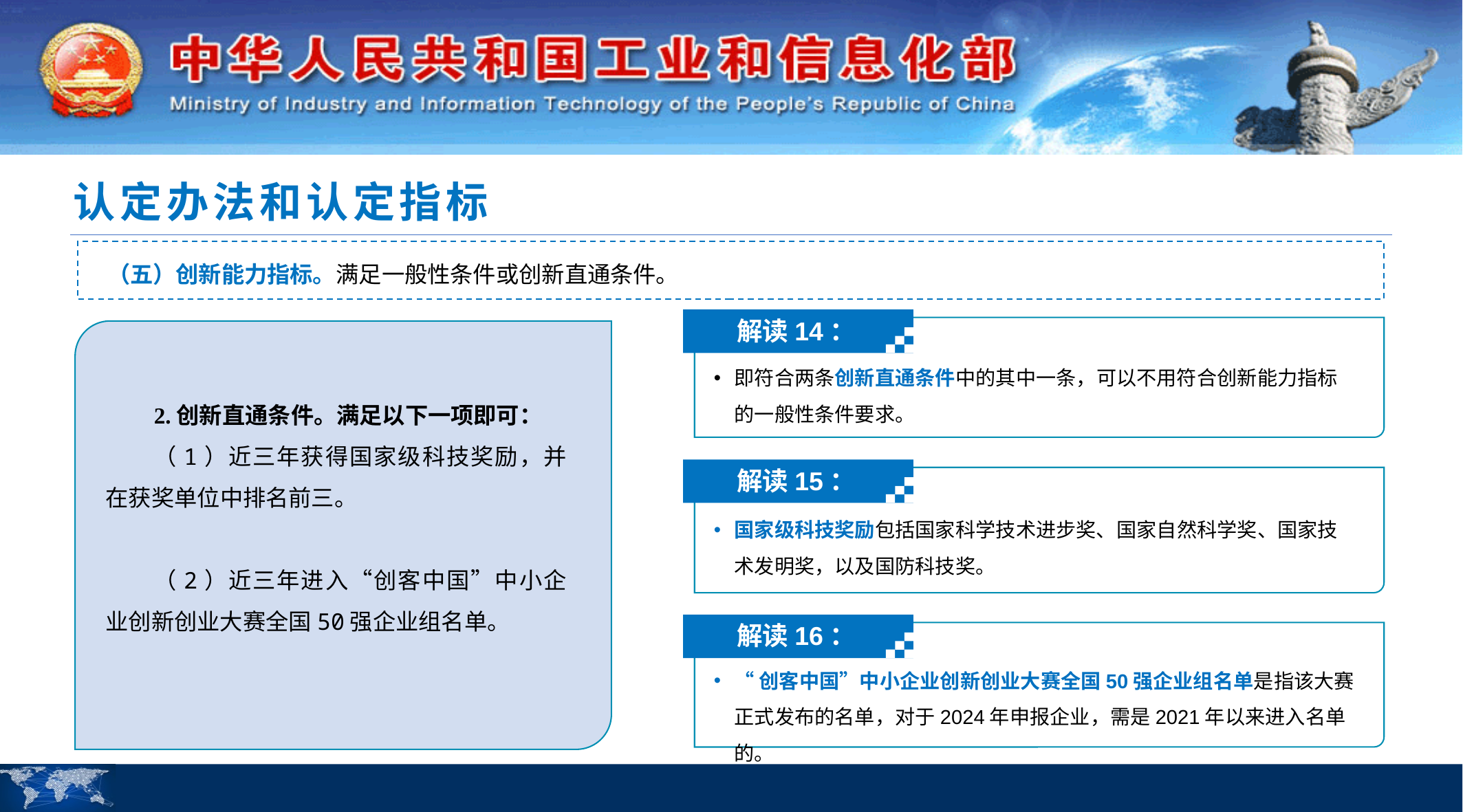

认定办法和认定指标
（五）创新能力指标。满足一般性条件或创新直通条件。

解读14：

即符合两条创新直通条件中的其中一条，可以不用符合创新能力指标的一般性条件要求。

2.创新直通条件。满足以下一项即可：
（1）近三年获得国家级科技奖励，并在获奖单位中排名前三。

（2）近三年进入“创客中国”中小企业创新创业大赛全国50强企业组名单。

解读15：

国家级科技奖励包括国家科学技术进步奖、国家自然科学奖、国家技术发明奖，以及国防科技奖。

解读16：

“创客中国”中小企业创新创业大赛全国50强企业组名单是指该大赛正式发布的名单，对于2024年申报企业，需是2021年以来进入名单的。
14